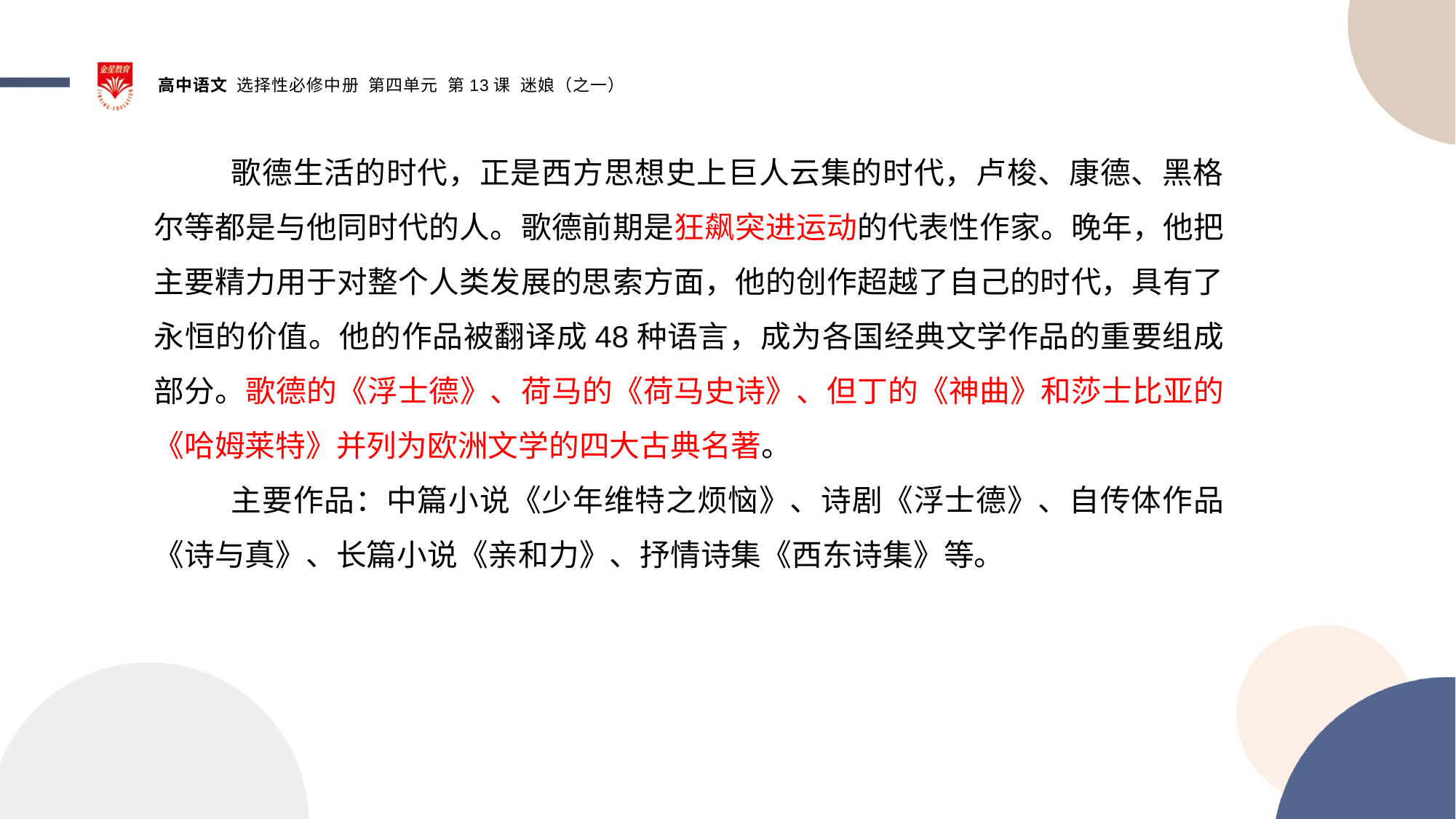

歌德生活的时代，正是西方思想史上巨人云集的时代，卢梭、康德、黑格尔等都是与他同时代的人。歌德前期是狂飙突进运动的代表性作家。晚年，他把主要精力用于对整个人类发展的思索方面，他的创作超越了自己的时代，具有了永恒的价值。他的作品被翻译成48种语言，成为各国经典文学作品的重要组成部分。歌德的《浮士德》、荷马的《荷马史诗》、但丁的《神曲》和莎士比亚的《哈姆莱特》并列为欧洲文学的四大古典名著。
  主要作品：中篇小说《少年维特之烦恼》、诗剧《浮士德》、自传体作品《诗与真》、长篇小说《亲和力》、抒情诗集《西东诗集》等。